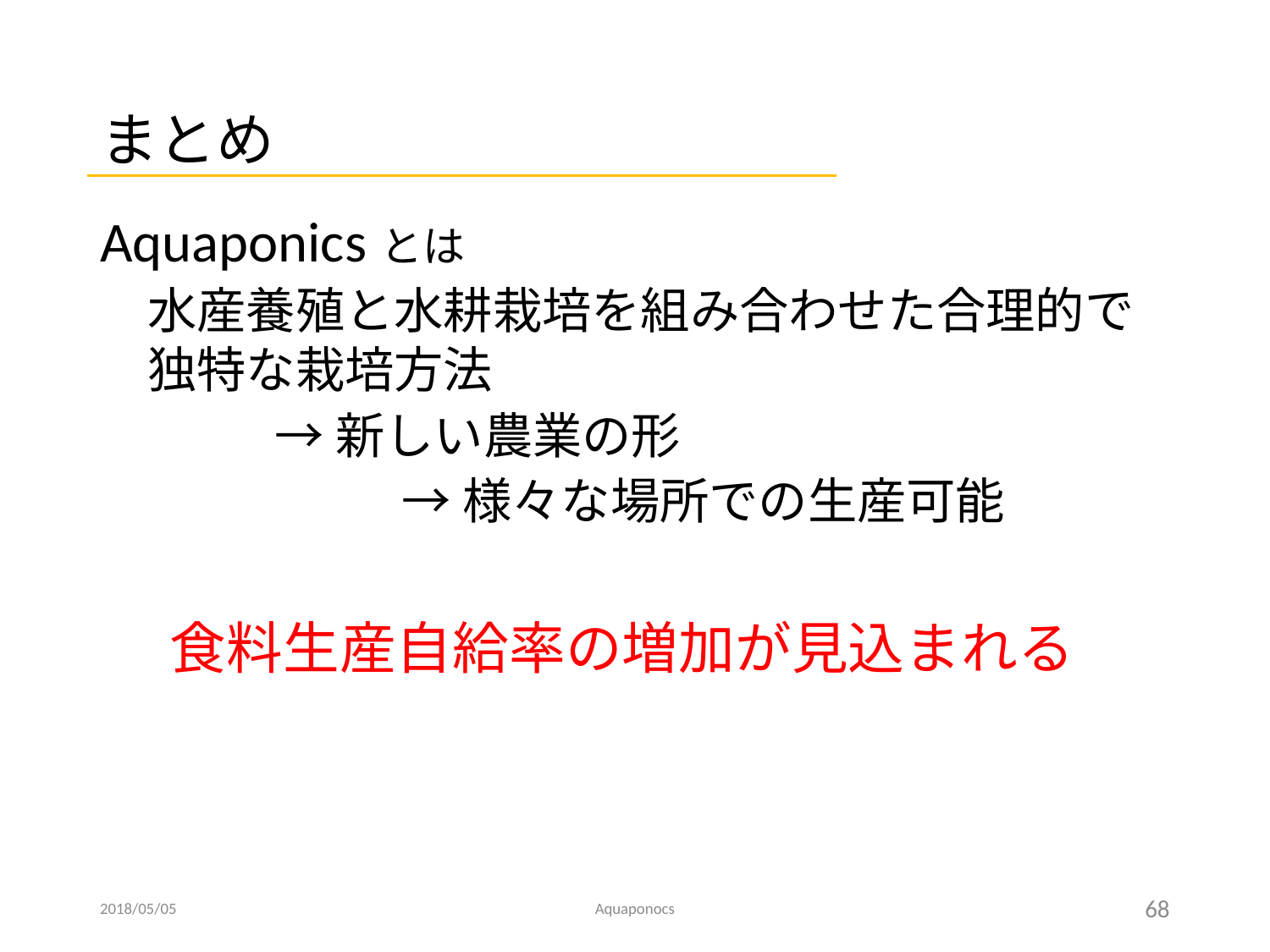

# まとめ
Aquaponicsとは
水産養殖と水耕栽培を組み合わせた合理的で独特な栽培方法
	→新しい農業の形
		→様々な場所での生産可能

食料生産自給率の増加が見込まれる

2018/05/05
Aquaponocs
68